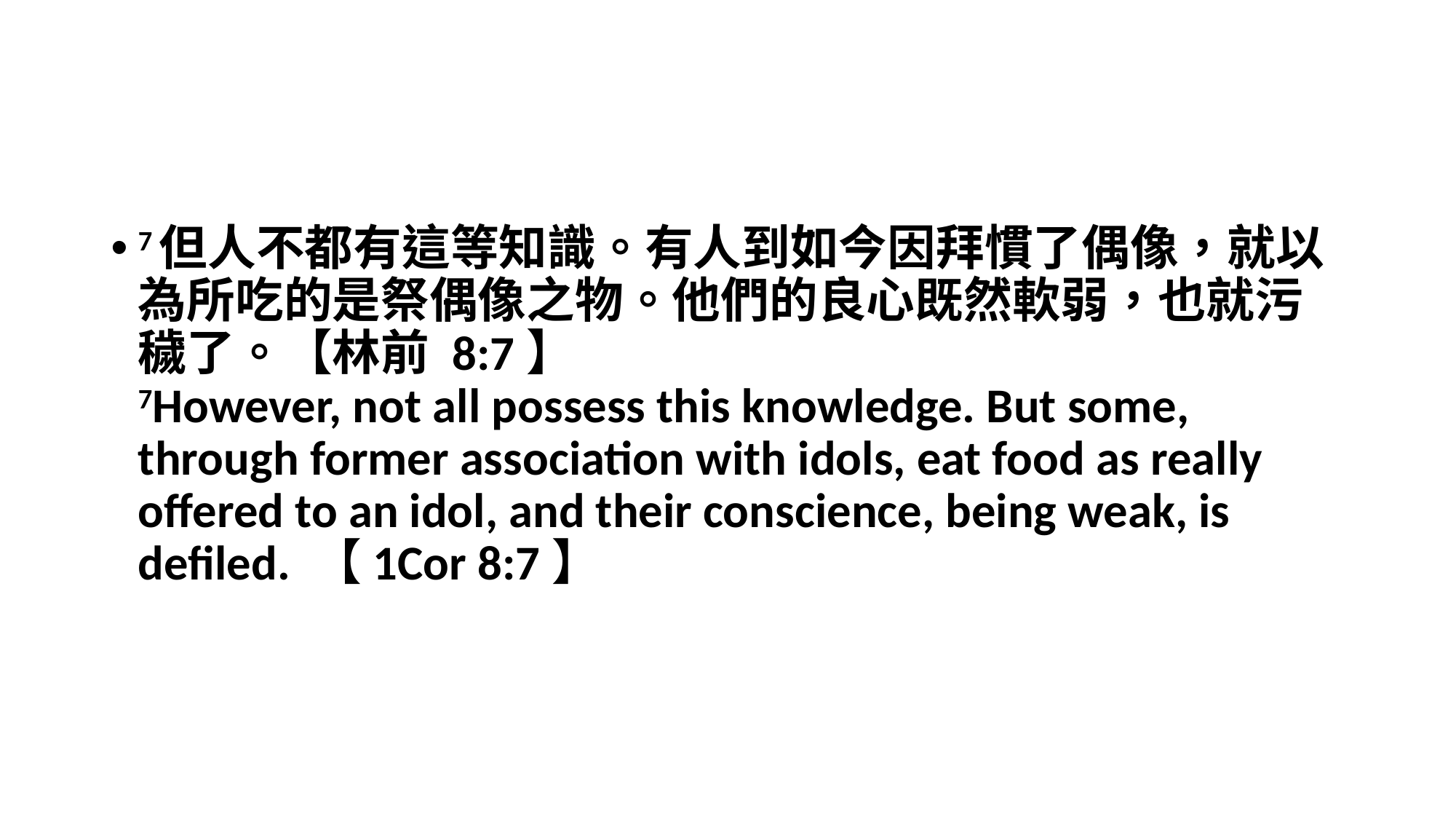

#
7但人不都有這等知識。有人到如今因拜慣了偶像，就以為所吃的是祭偶像之物。他們的良心既然軟弱，也就污穢了。【林前 8:7】
7However, not all possess this knowledge. But some, through former association with idols, eat food as really offered to an idol, and their conscience, being weak, is defiled. 【1Cor 8:7】